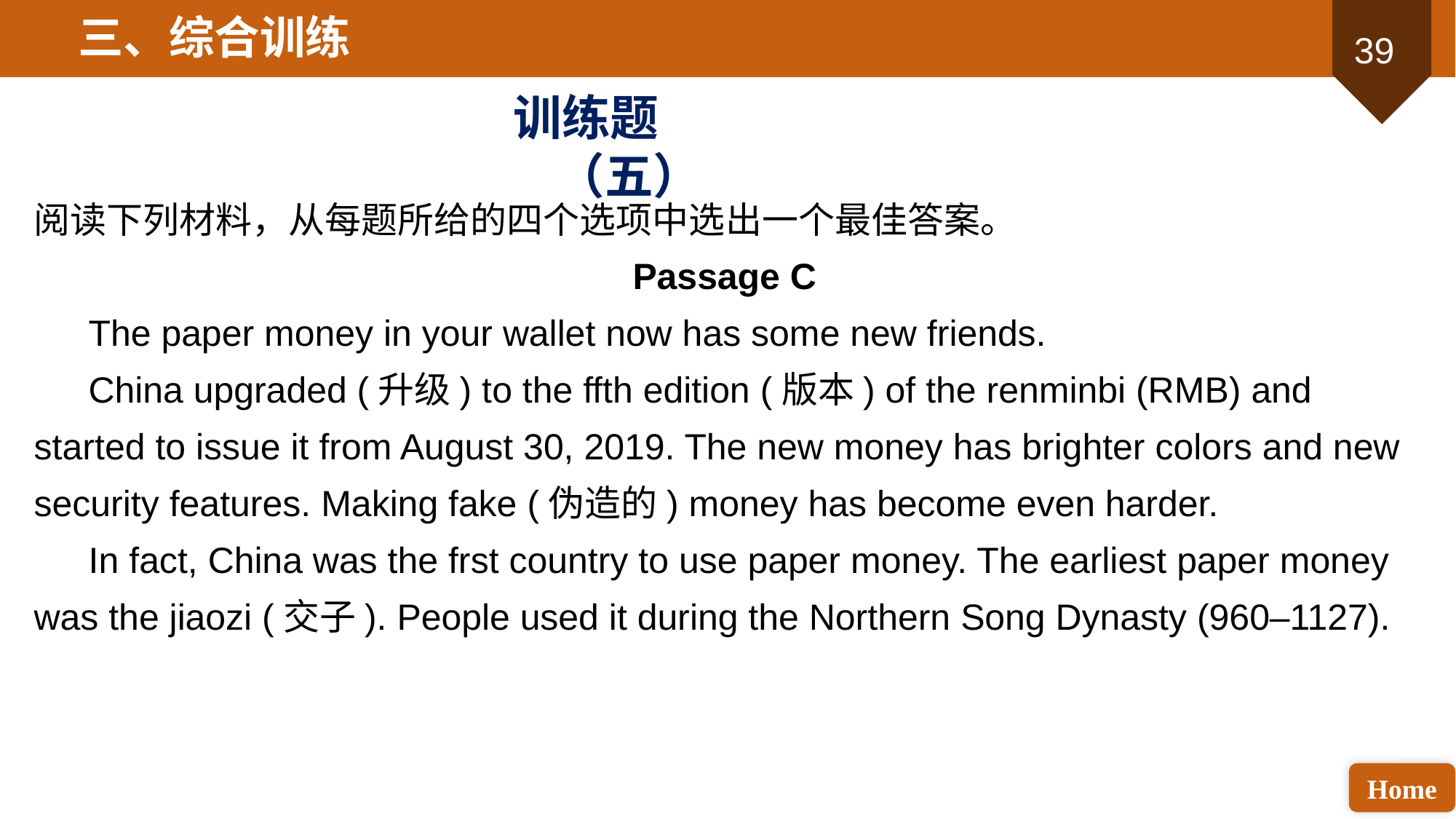

三、综合训练
训练题（五）
阅读下列材料，从每题所给的四个选项中选出一个最佳答案。
Passage C
The paper money in your wallet now has some new friends.
China upgraded (升级) to the ffth edition (版本) of the renminbi (RMB) and started to issue it from August 30, 2019. The new money has brighter colors and new security features. Making fake (伪造的) money has become even harder.
In fact, China was the frst country to use paper money. The earliest paper money was the jiaozi (交子). People used it during the Northern Song Dynasty (960–1127).